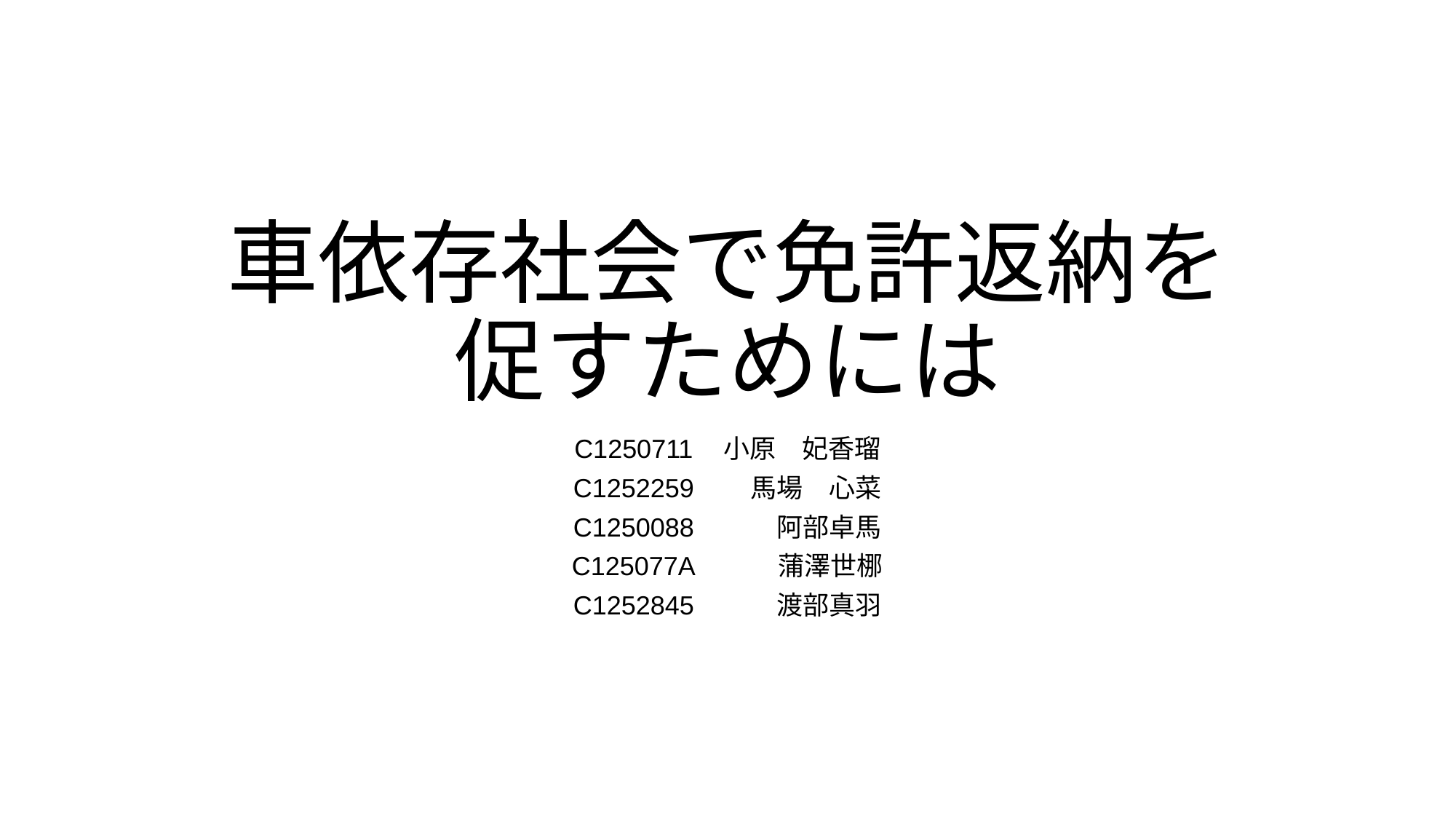

# 車依存社会で免許返納を促すためには
C1250711　小原　妃香瑠
C1252259　　馬場　心菜
C1250088　　　阿部卓馬
C125077A　　　蒲澤世梛
C1252845　　　渡部真羽